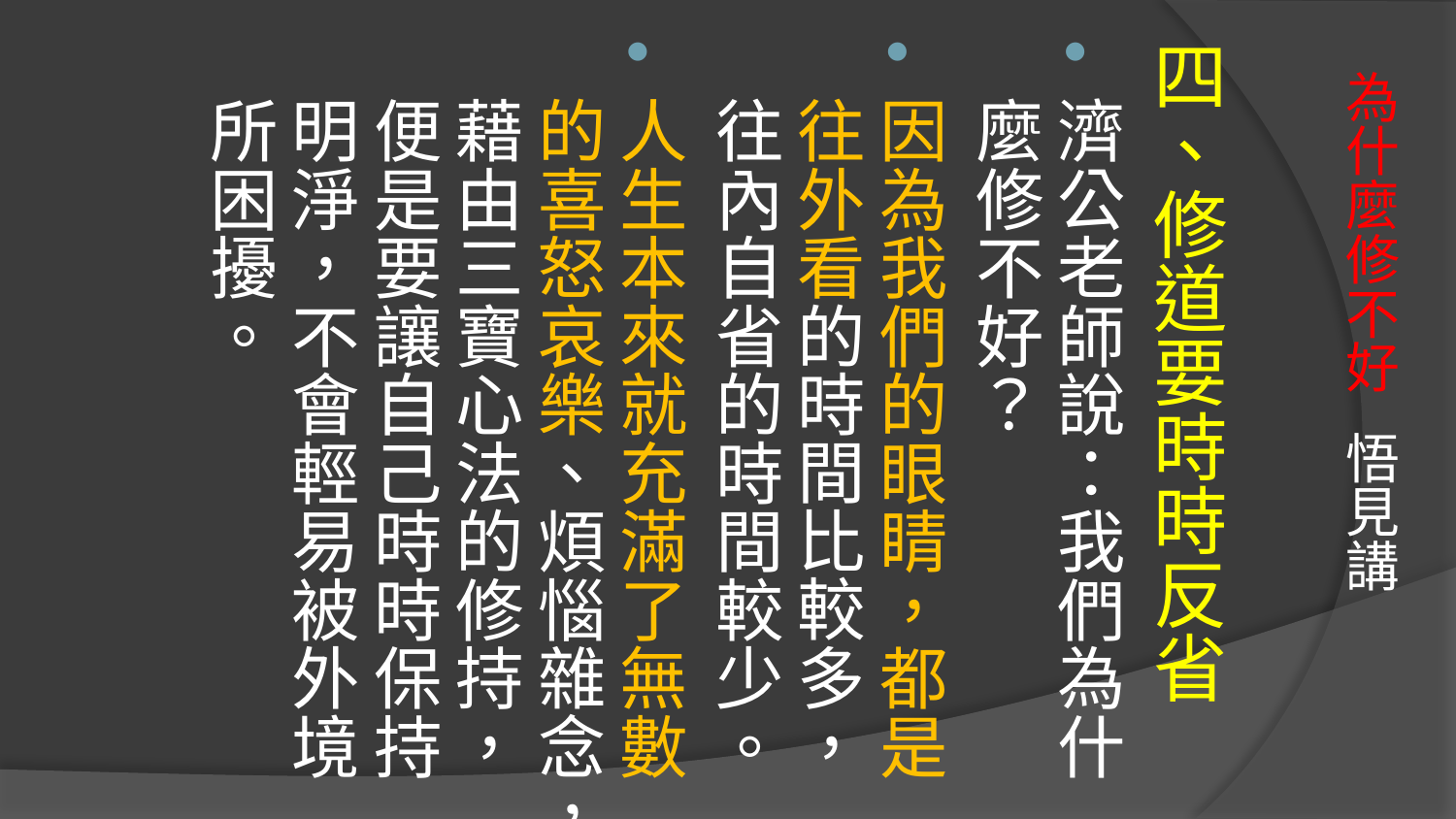

四、修道要時時反省
濟公老師說：我們為什麼修不好？
因為我們的眼睛，都是往外看的時間比較多，往內自省的時間較少。
人生本來就充滿了無數的喜怒哀樂、煩惱雜念，藉由三寶心法的修持，便是要讓自己時時保持明淨，不會輕易被外境所困擾。

# 為什麼修不好   悟見講